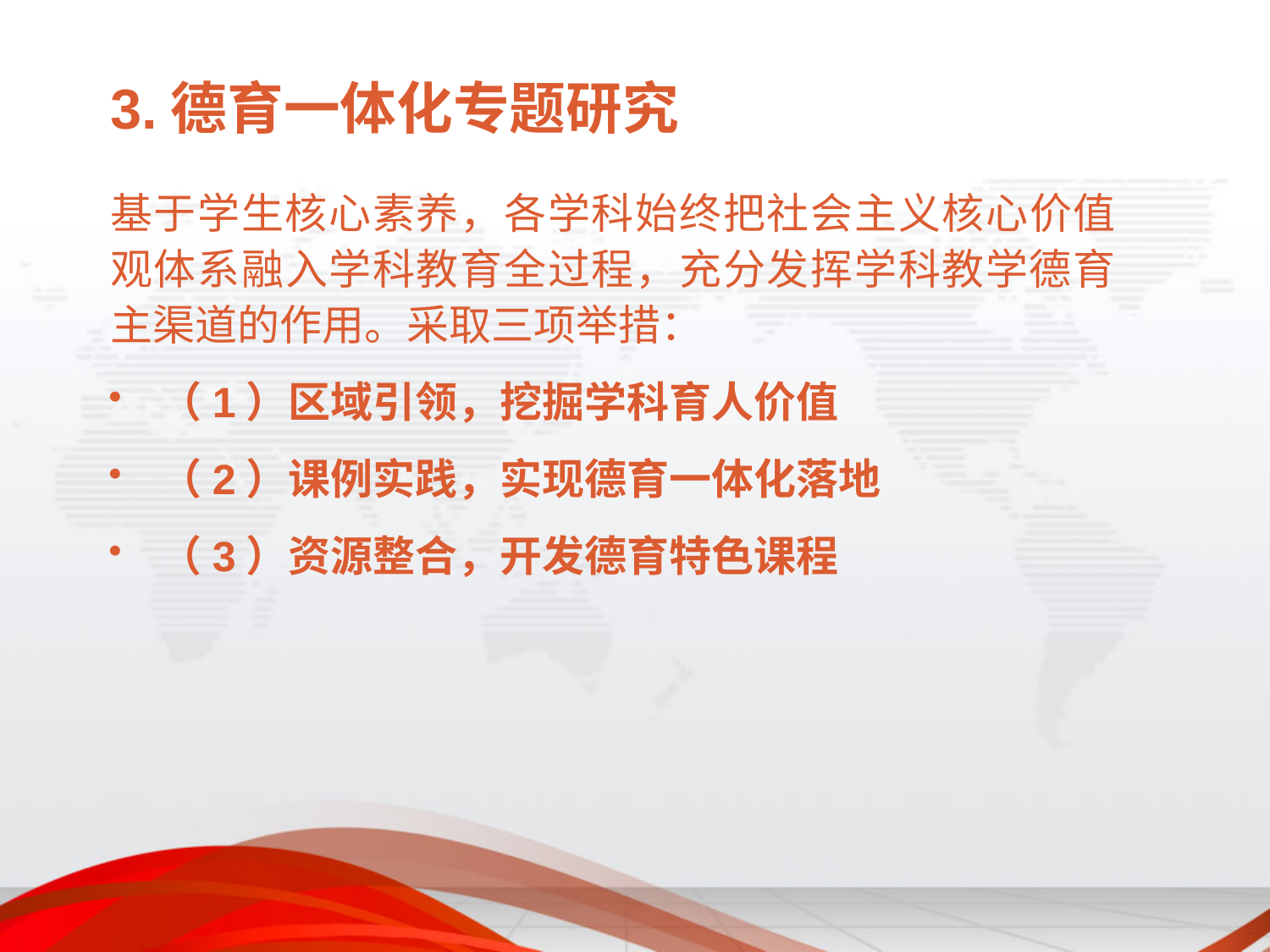

# 3.德育一体化专题研究
基于学生核心素养，各学科始终把社会主义核心价值观体系融入学科教育全过程，充分发挥学科教学德育主渠道的作用。采取三项举措：
（1）区域引领，挖掘学科育人价值
（2）课例实践，实现德育一体化落地
（3）资源整合，开发德育特色课程